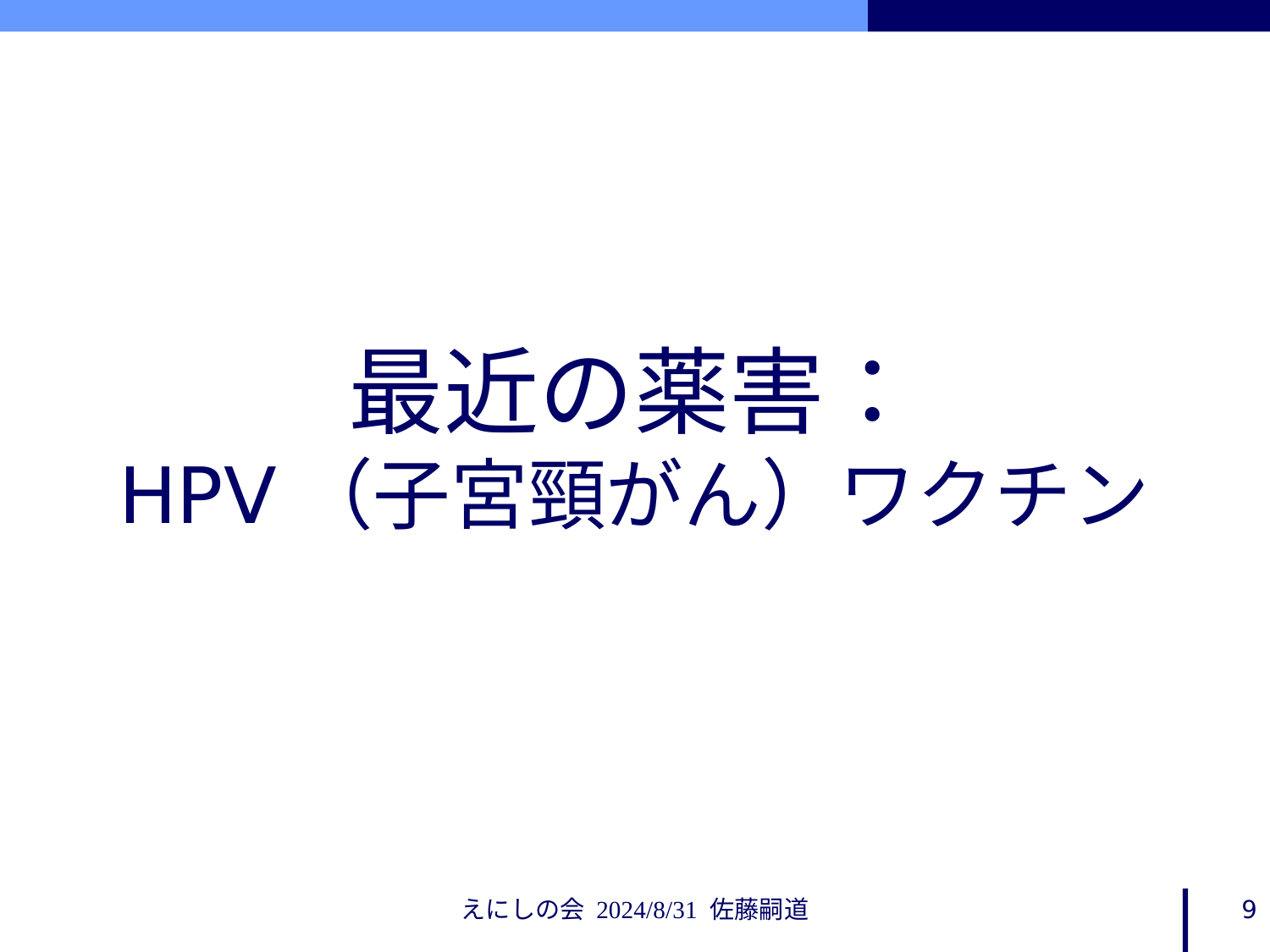

# 最近の薬害： HPV（子宮頸がん）ワクチン
えにしの会 2024/8/31 佐藤嗣道
9